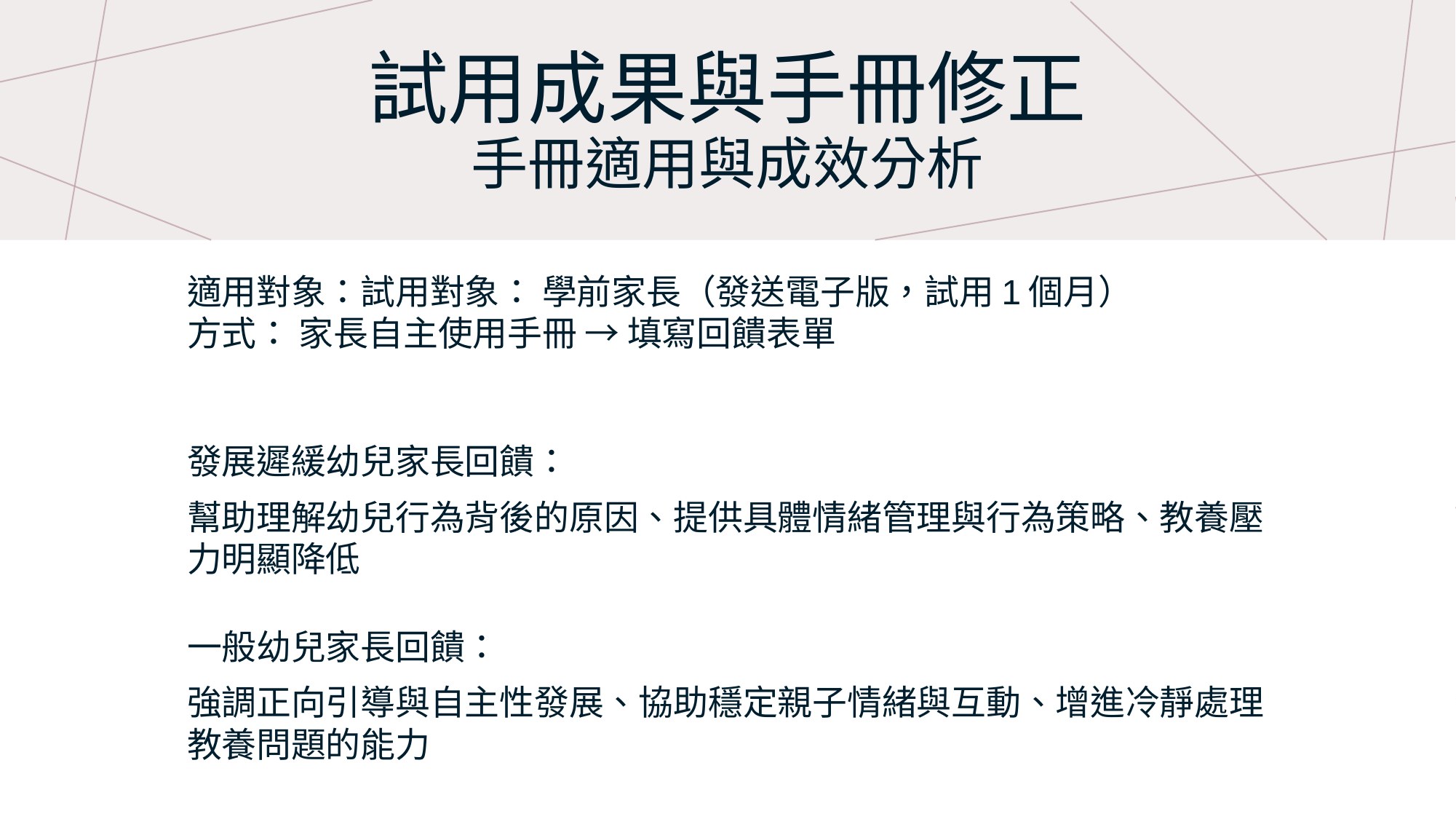

# 試用成果與手冊修正 手冊適用與成效分析
適用對象：試用對象： 學前家長（發送電子版，試用1個月）
方式： 家長自主使用手冊 → 填寫回饋表單

發展遲緩幼兒家長回饋：
幫助理解幼兒行為背後的原因、提供具體情緒管理與行為策略、教養壓力明顯降低

一般幼兒家長回饋：
強調正向引導與自主性發展、協助穩定親子情緒與互動、增進冷靜處理教養問題的能力